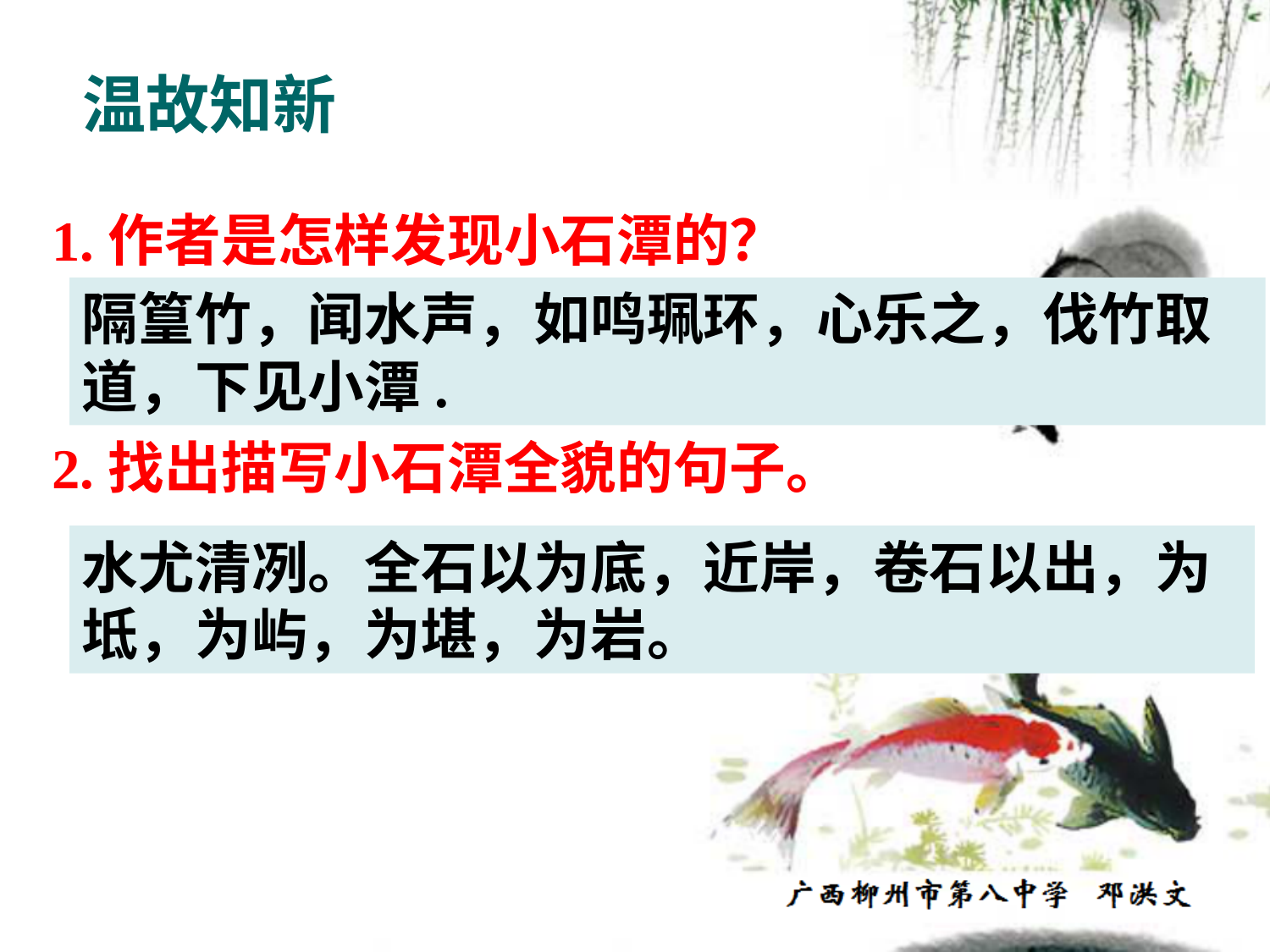

温故知新
1.作者是怎样发现小石潭的？
隔篁竹，闻水声，如鸣珮环，心乐之，伐竹取道，下见小潭.
2.找出描写小石潭全貌的句子。
水尤清冽。全石以为底，近岸，卷石以出，为坻，为屿，为堪，为岩。